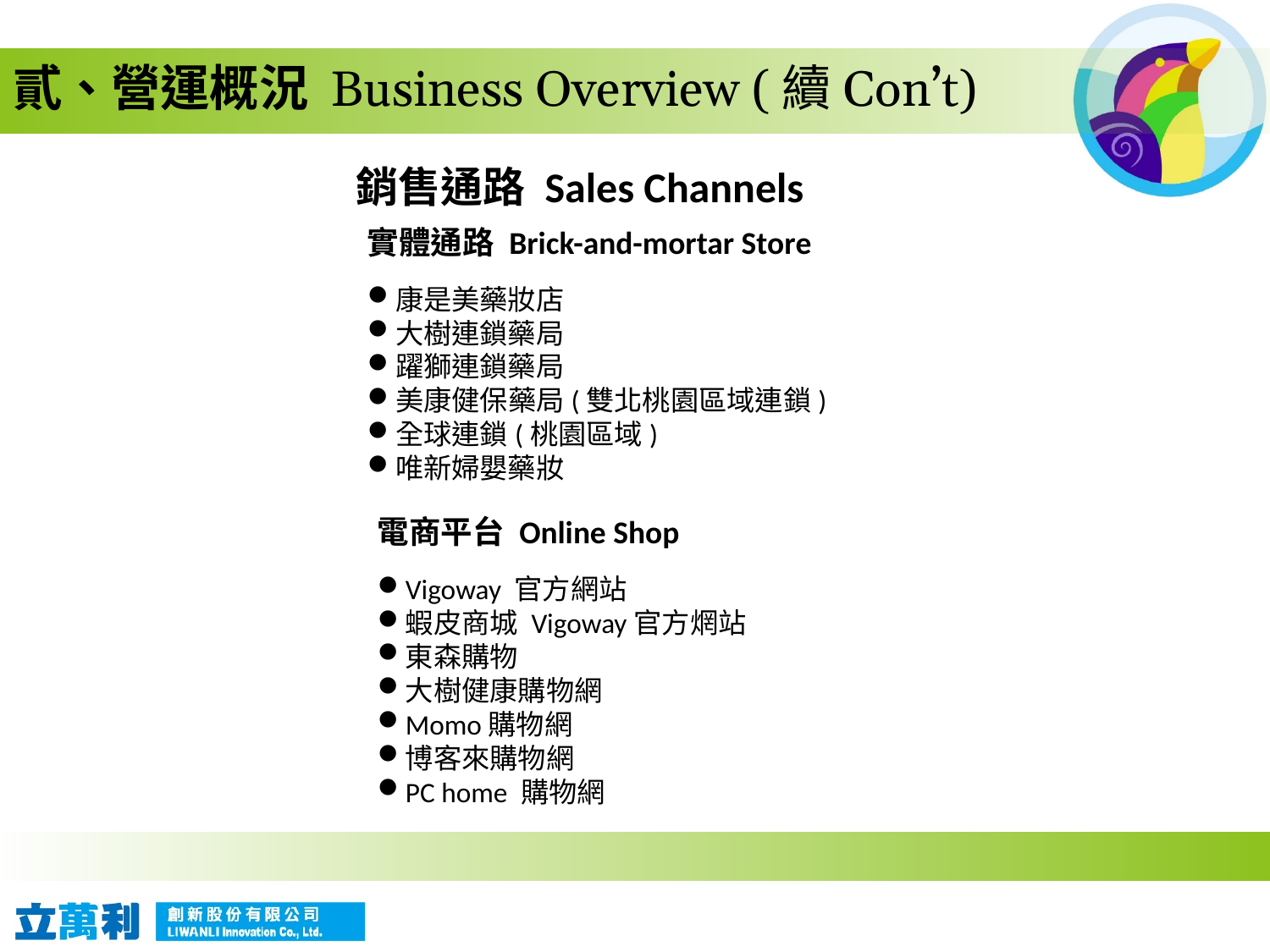

# 貳、營運概況 Business Overview (續Con’t)
銷售通路 Sales Channels
實體通路 Brick-and-mortar Store
康是美藥妝店
大樹連鎖藥局
躍獅連鎖藥局
美康健保藥局(雙北桃園區域連鎖)
全球連鎖(桃園區域)
唯新婦嬰藥妝
電商平台 Online Shop
Vigoway 官方網站
蝦皮商城 Vigoway官方焹站
東森購物
大樹健康購物網
Momo購物網
博客來購物網
PC home 購物網